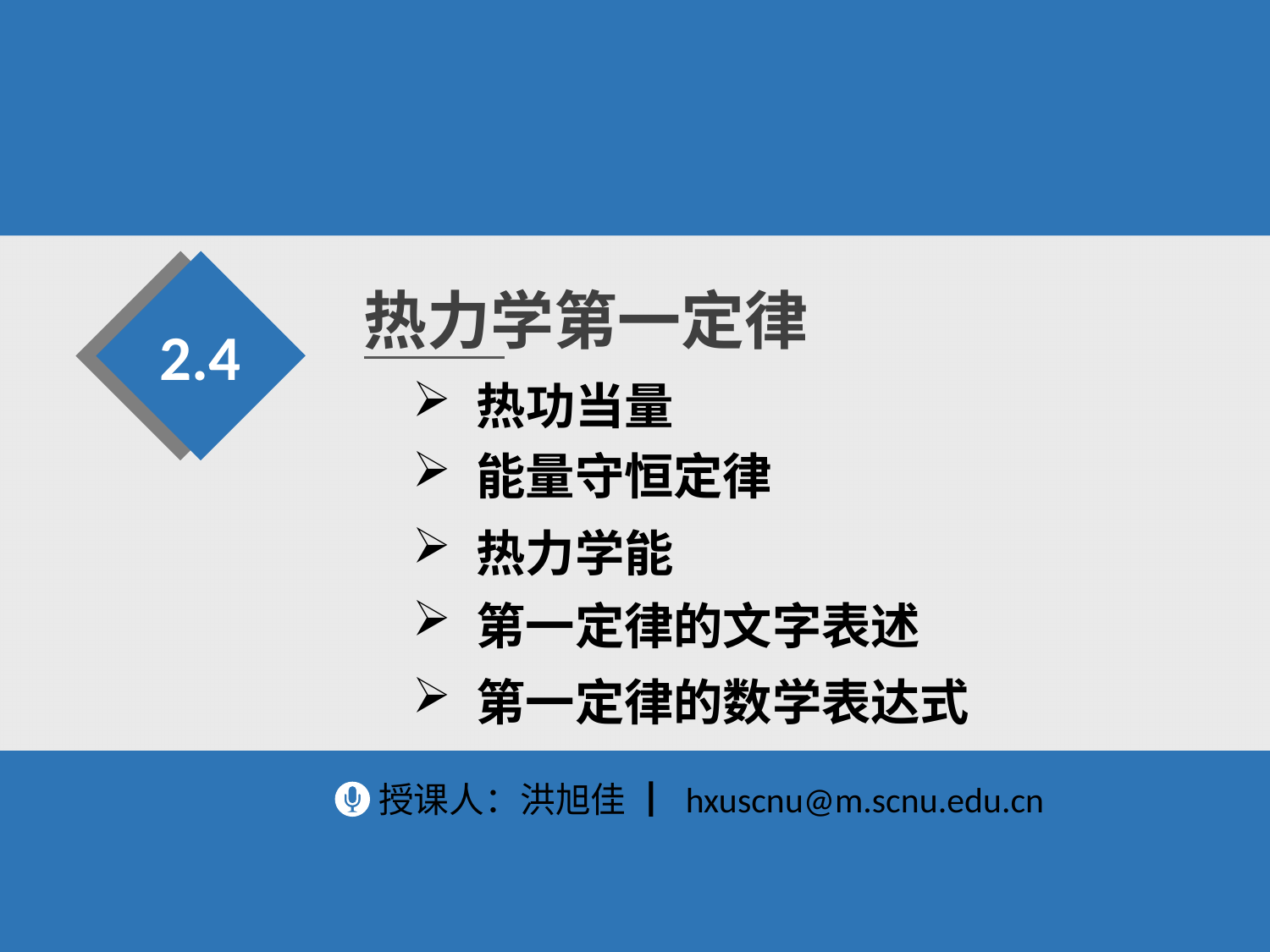

热力学第一定律

2.4
热功当量
能量守恒定律
热力学能
第一定律的文字表述
第一定律的数学表达式

授课人：洪旭佳 ┃ hxuscnu@m.scnu.edu.cn